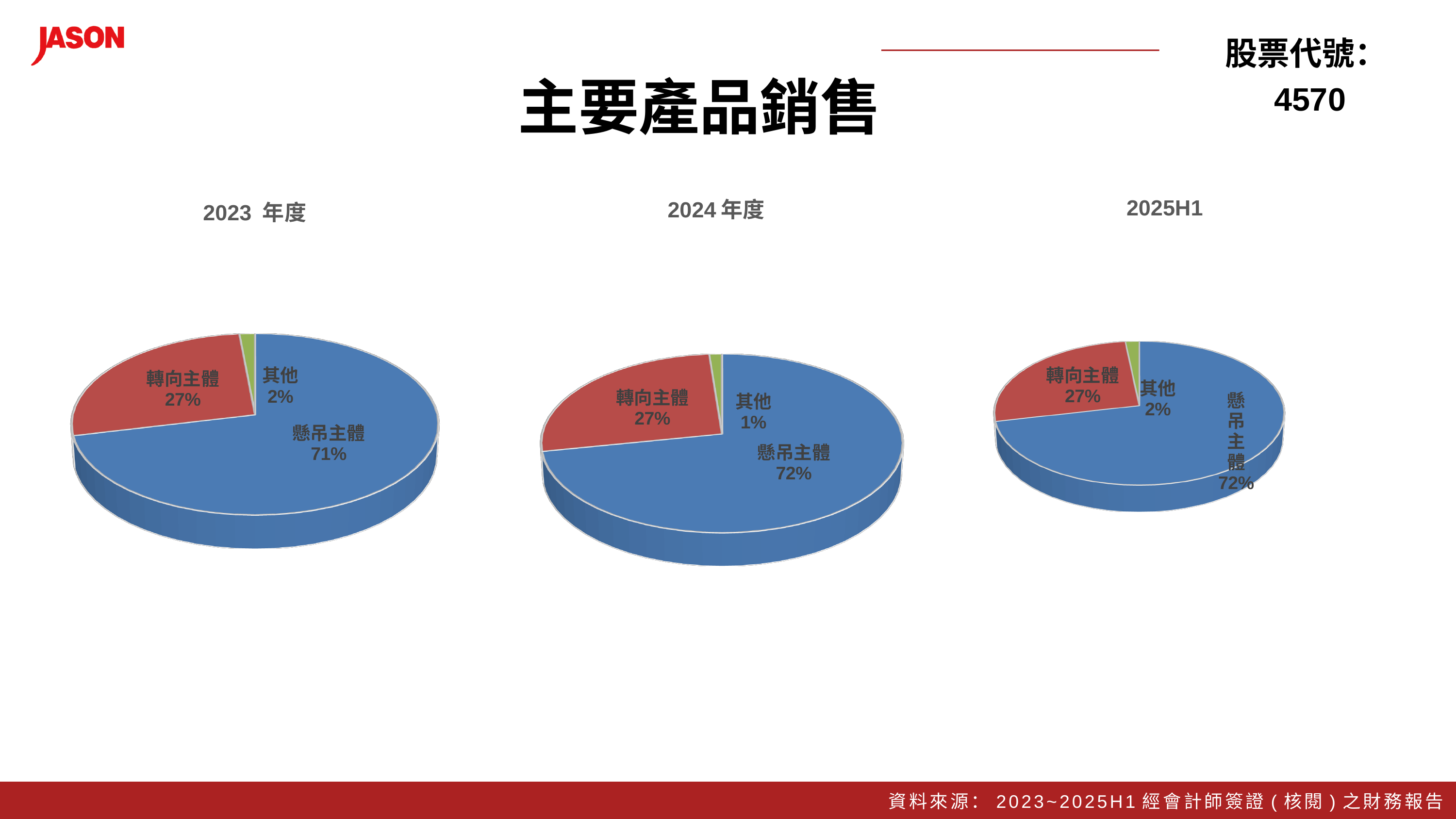

股票代號：4570

主要產品銷售

[unsupported chart]

[unsupported chart]

[unsupported chart]

資料來源：2023~2025H1經會計師簽證(核閱)之財務報告